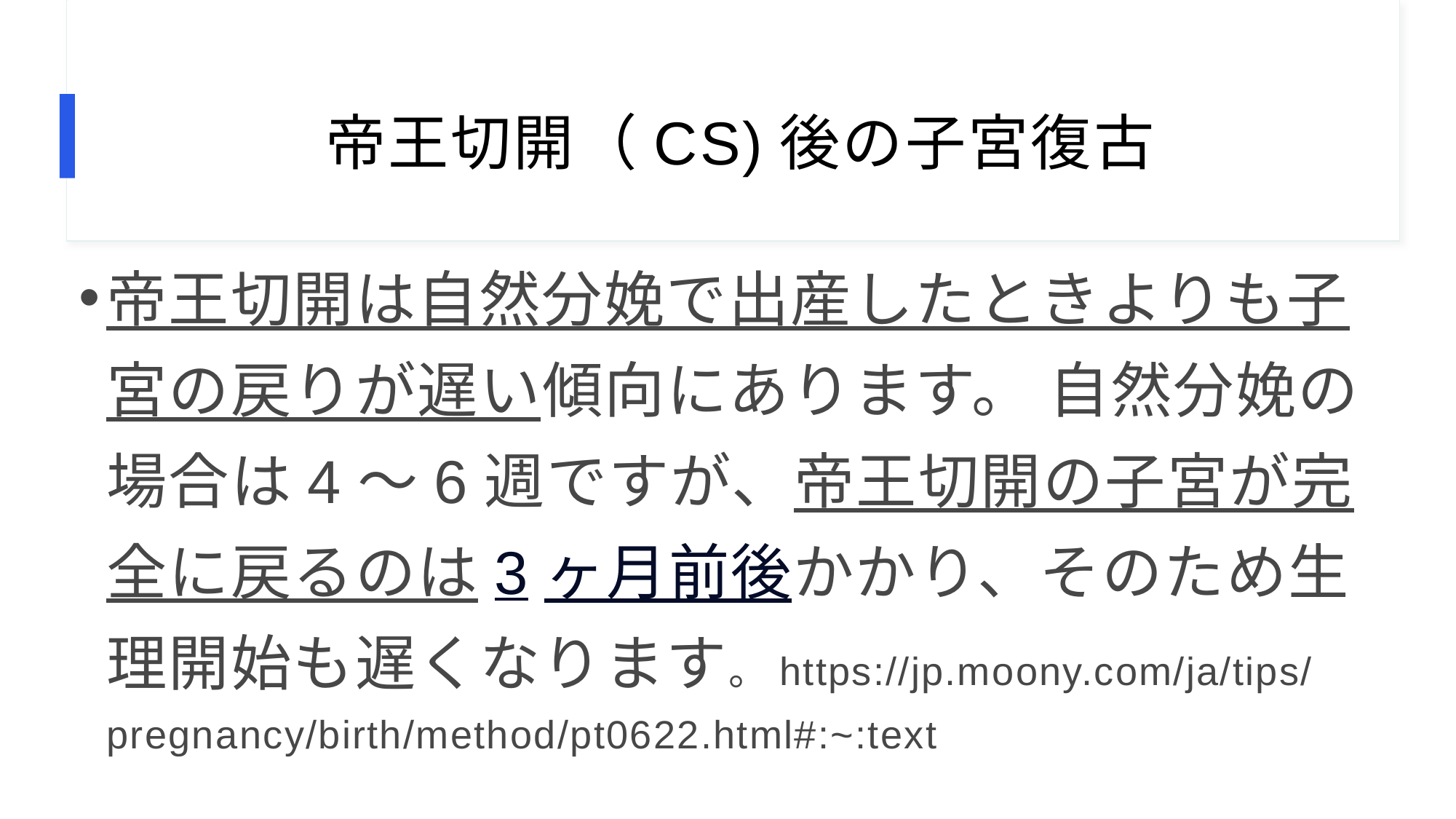

# 帝王切開（CS)後の子宮復古
帝王切開は自然分娩で出産したときよりも子宮の戻りが遅い傾向にあります。 自然分娩の場合は4～6週ですが、帝王切開の子宮が完全に戻るのは3ヶ月前後かかり、そのため生理開始も遅くなります。https://jp.moony.com/ja/tips/pregnancy/birth/method/pt0622.html#:~:text